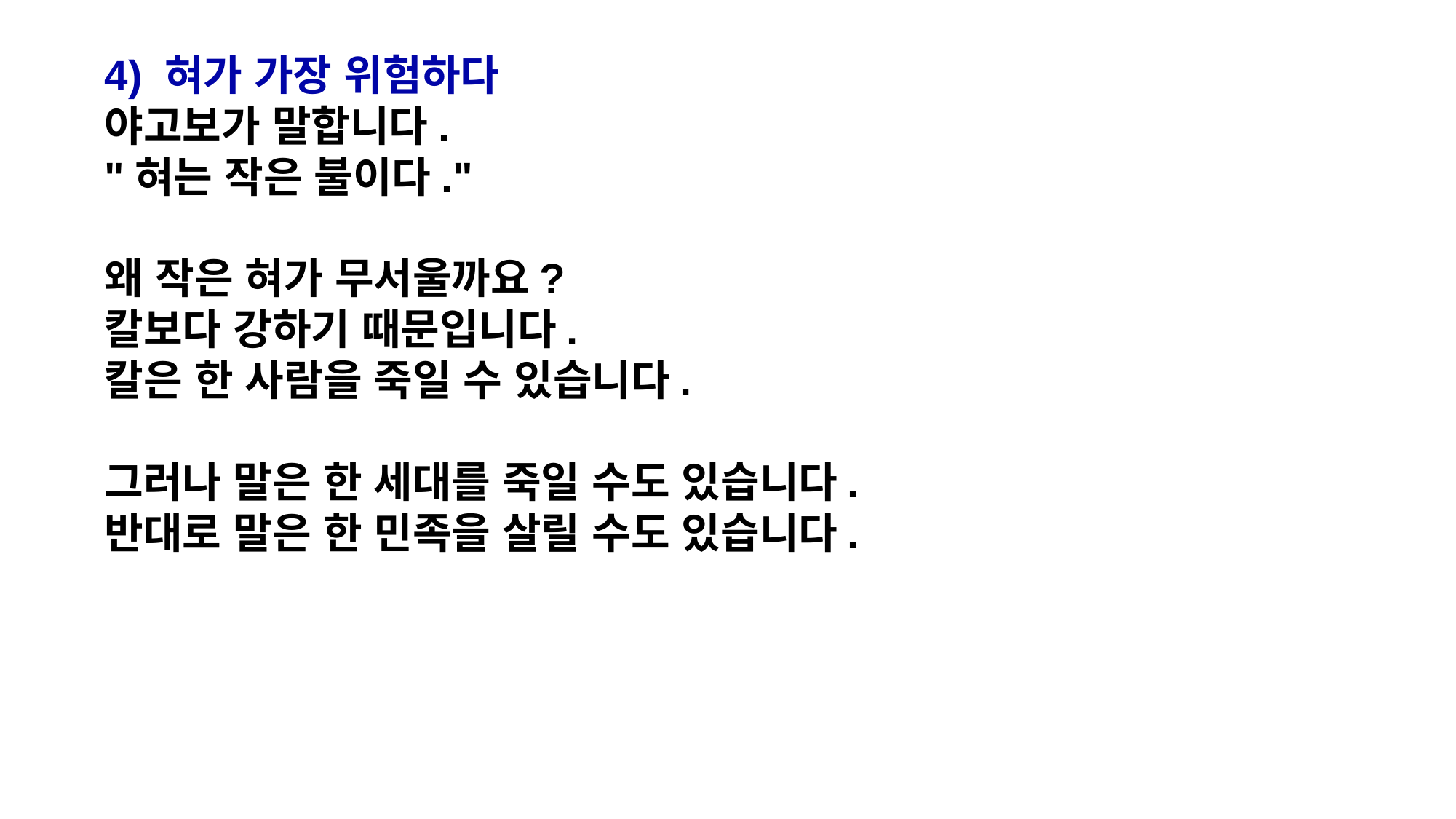

4) 혀가 가장 위험하다
야고보가 말합니다.
"혀는 작은 불이다."

왜 작은 혀가 무서울까요?
칼보다 강하기 때문입니다.
칼은 한 사람을 죽일 수 있습니다.

그러나 말은 한 세대를 죽일 수도 있습니다.
반대로 말은 한 민족을 살릴 수도 있습니다.